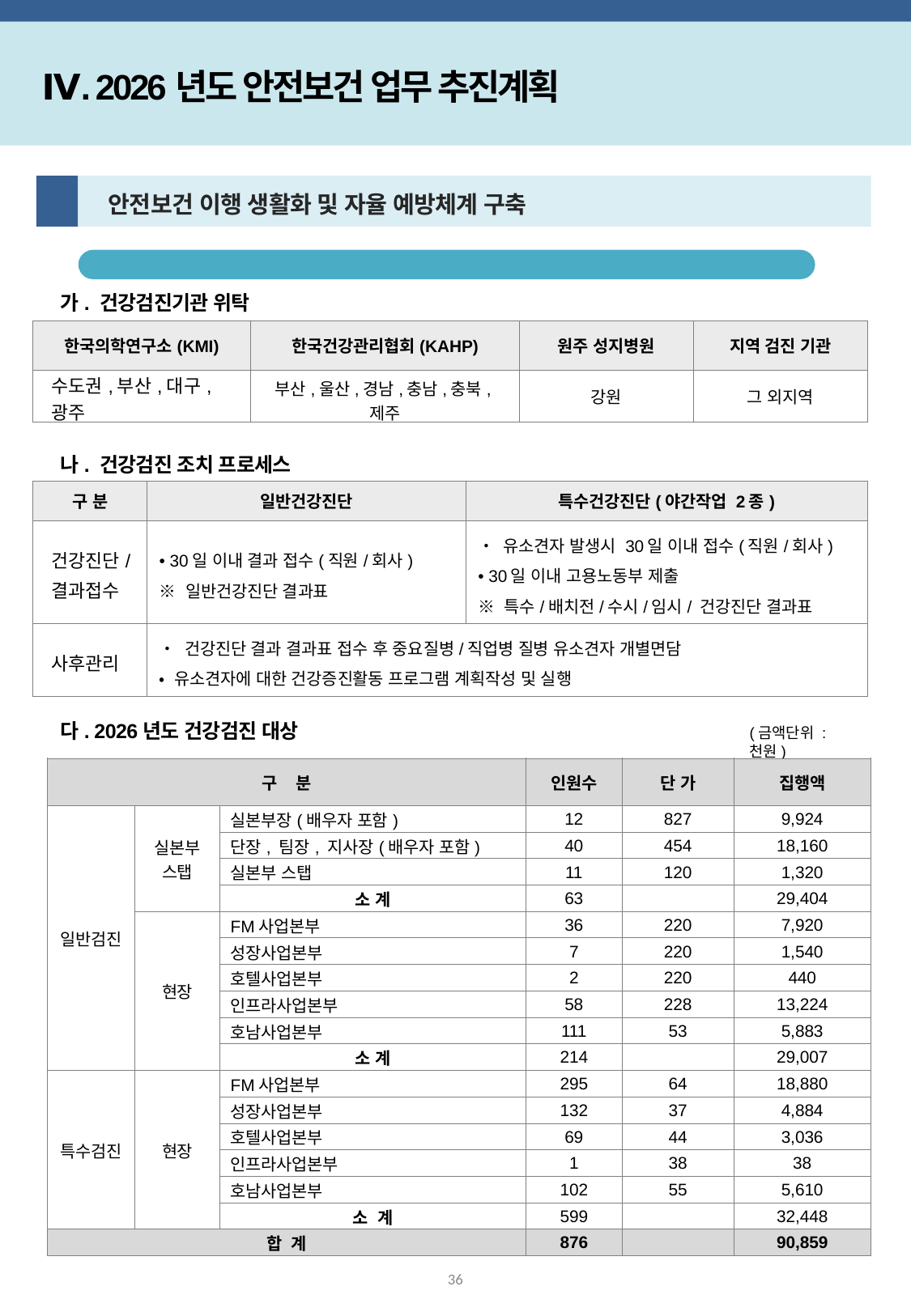

Ⅳ. 2026년도 안전보건 업무 추진계획
3
  안전보건 이행 생활화 및 자율 예방체계 구축
직원 건강 증진을 위한 건강검진 실시

  가. 건강검진기관 위탁

  나. 건강검진 조치 프로세스

  다. 2026년도 건강검진 대상

| 한국의학연구소(KMI) | 한국건강관리협회(KAHP) | 원주 성지병원 | 지역 검진 기관 |
| --- | --- | --- | --- |
| 수도권,부산,대구,광주 | 부산,울산,경남,충남,충북,제주 | 강원 | 그 외지역 |
| 구 분 | 일반건강진단 | 특수건강진단(야간작업 2종) |
| --- | --- | --- |
| 건강진단/ 결과접수 | • 30일 이내 결과 접수(직원/회사) ※ 일반건강진단 결과표 | • 유소견자 발생시 30일 이내 접수(직원/회사) • 30일 이내 고용노동부 제출 ※ 특수/배치전/수시/임시/ 건강진단 결과표 |
| 사후관리 | • 건강진단 결과 결과표 접수 후 중요질병/직업병 질병 유소견자 개별면담 • 유소견자에 대한 건강증진활동 프로그램 계획작성 및 실행 |  |
(금액단위 : 천원)
| 구 분 |  |  | 인원수 | 단 가 | 집행액 |
| --- | --- | --- | --- | --- | --- |
| 일반검진 | 실본부 스탭 | 실본부장(배우자 포함) | 12 | 827 | 9,924 |
|  |  | 단장, 팀장, 지사장(배우자 포함) | 40 | 454 | 18,160 |
|  |  | 실본부 스탭 | 11 | 120 | 1,320 |
|  |  | 소 계 | 63 |  | 29,404 |
|  | 현장 | FM사업본부 | 36 | 220 | 7,920 |
|  |  | 성장사업본부 | 7 | 220 | 1,540 |
|  |  | 호텔사업본부 | 2 | 220 | 440 |
|  |  | 인프라사업본부 | 58 | 228 | 13,224 |
|  |  | 호남사업본부 | 111 | 53 | 5,883 |
|  |  | 소 계 | 214 |  | 29,007 |
| 특수검진 | 현장 | FM사업본부 | 295 | 64 | 18,880 |
|  |  | 성장사업본부 | 132 | 37 | 4,884 |
|  |  | 호텔사업본부 | 69 | 44 | 3,036 |
|  |  | 인프라사업본부 | 1 | 38 | 38 |
|  |  | 호남사업본부 | 102 | 55 | 5,610 |
|  |  | 소 계 | 599 |  | 32,448 |
| 합 계 |  |  | 876 |  | 90,859 |
36